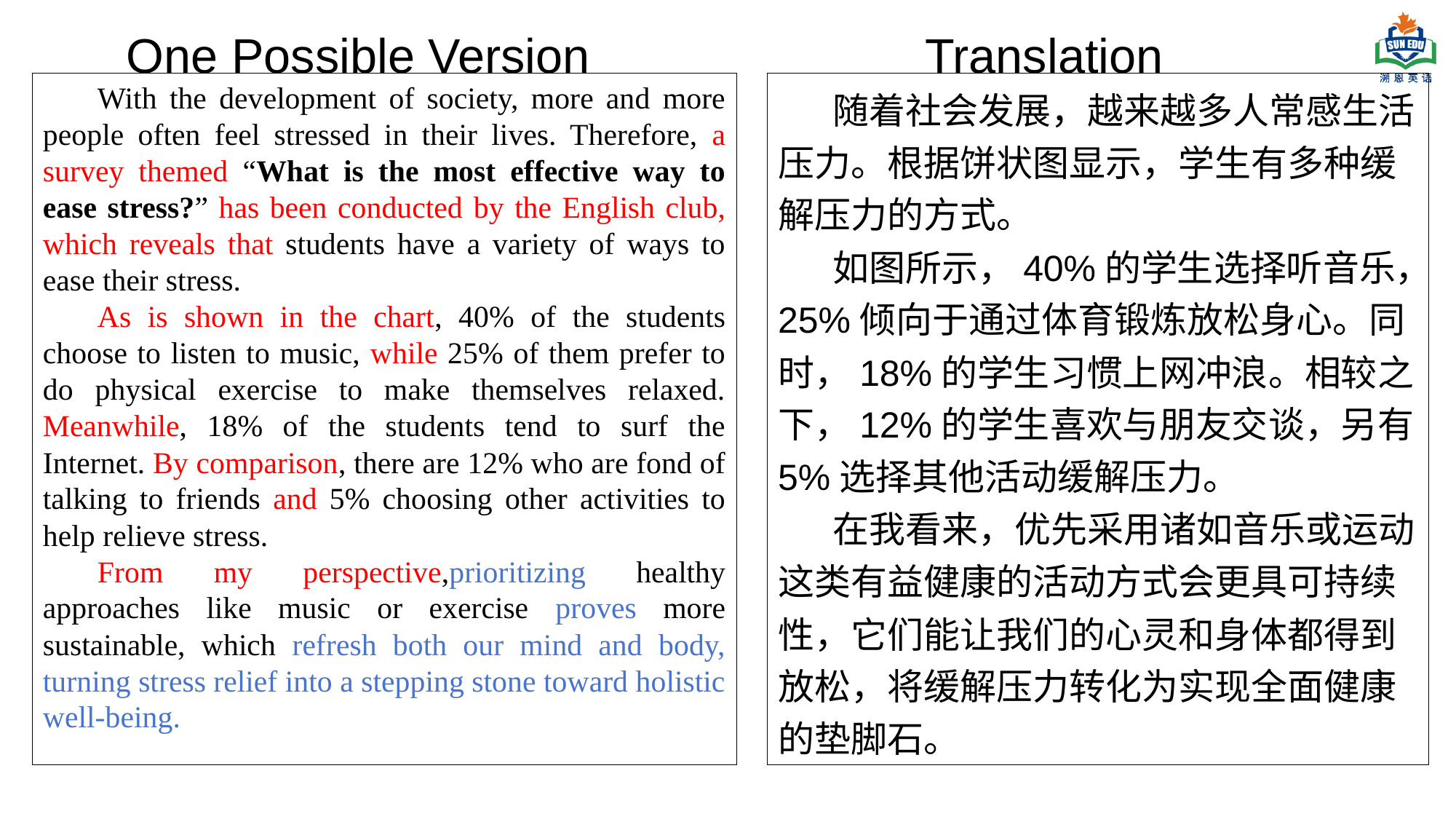

One Possible Version
Translation
With the development of society, more and more people often feel stressed in their lives. Therefore, a survey themed “What is the most effective way to ease stress?” has been conducted by the English club, which reveals that students have a variety of ways to ease their stress.
As is shown in the chart, 40% of the students choose to listen to music, while 25% of them prefer to do physical exercise to make themselves relaxed. Meanwhile, 18% of the students tend to surf the Internet. By comparison, there are 12% who are fond of talking to friends and 5% choosing other activities to help relieve stress.
From my perspective,prioritizing healthy approaches like music or exercise proves more sustainable, which refresh both our mind and body, turning stress relief into a stepping stone toward holistic well-being.
随着社会发展，越来越多人常感生活压力。根据饼状图显示，学生有多种缓解压力的方式。
如图所示，40%的学生选择听音乐，25%倾向于通过体育锻炼放松身心。同时，18%的学生习惯上网冲浪。相较之下，12%的学生喜欢与朋友交谈，另有5%选择其他活动缓解压力。
在我看来，优先采用诸如音乐或运动这类有益健康的活动方式会更具可持续性，它们能让我们的心灵和身体都得到放松，将缓解压力转化为实现全面健康的垫脚石。